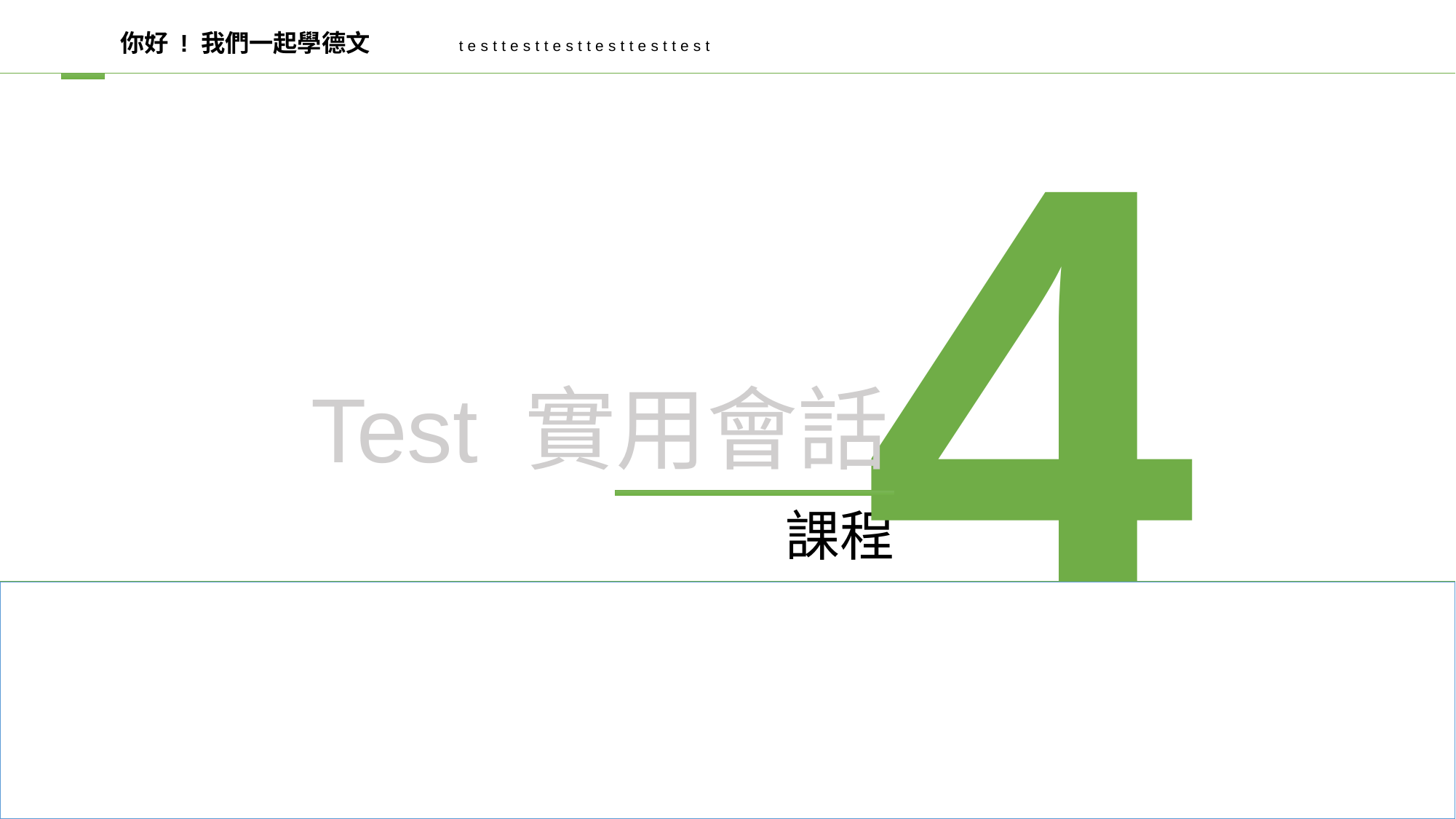

4
你好 ! 我們一起學德文
testtesttesttesttesttest

Test 實用會話

課程 FOUR